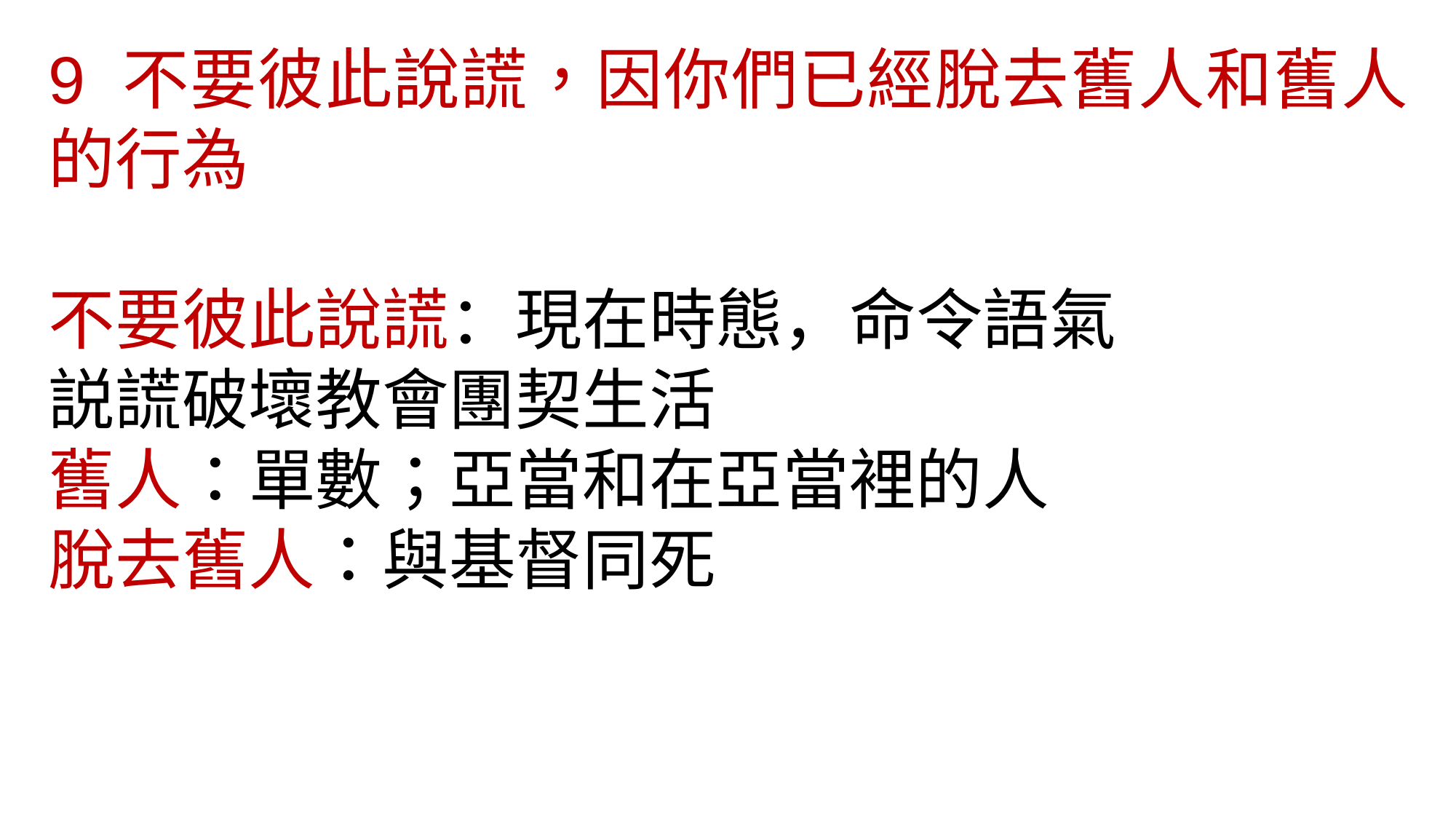

9 不要彼此說謊，因你們已經脫去舊人和舊人的行為

不要彼此說謊：現在時態，命令語氣
説謊破壞教會團契生活
舊人：單數；亞當和在亞當裡的人
脫去舊人：與基督同死